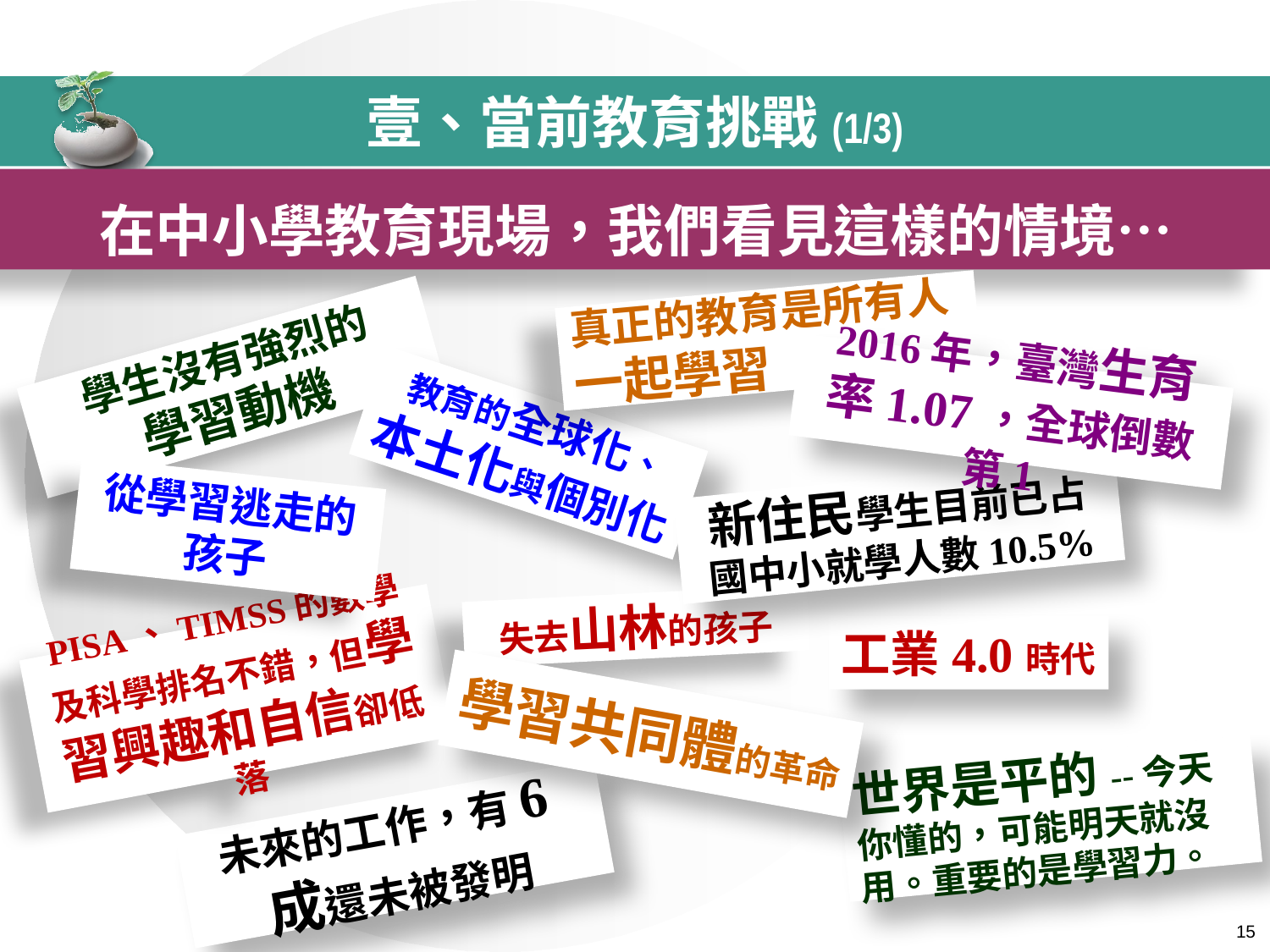

# 壹、當前教育挑戰(1/3)

在中小學教育現場，我們看見這樣的情境…
真正的教育是所有人一起學習
學生沒有強烈的
學習動機
2016年，臺灣生育率1.07，全球倒數第1
教育的全球化、本土化與個別化
從學習逃走的孩子
新住民學生目前已占國中小就學人數10.5%
失去山林的孩子
工業4.0時代
PISA、TIMSS的數學及科學排名不錯，但學習興趣和自信卻低落
學習共同體的革命
世界是平的--今天你懂的，可能明天就沒用。重要的是學習力。
未來的工作，有6成還未被發明
              15